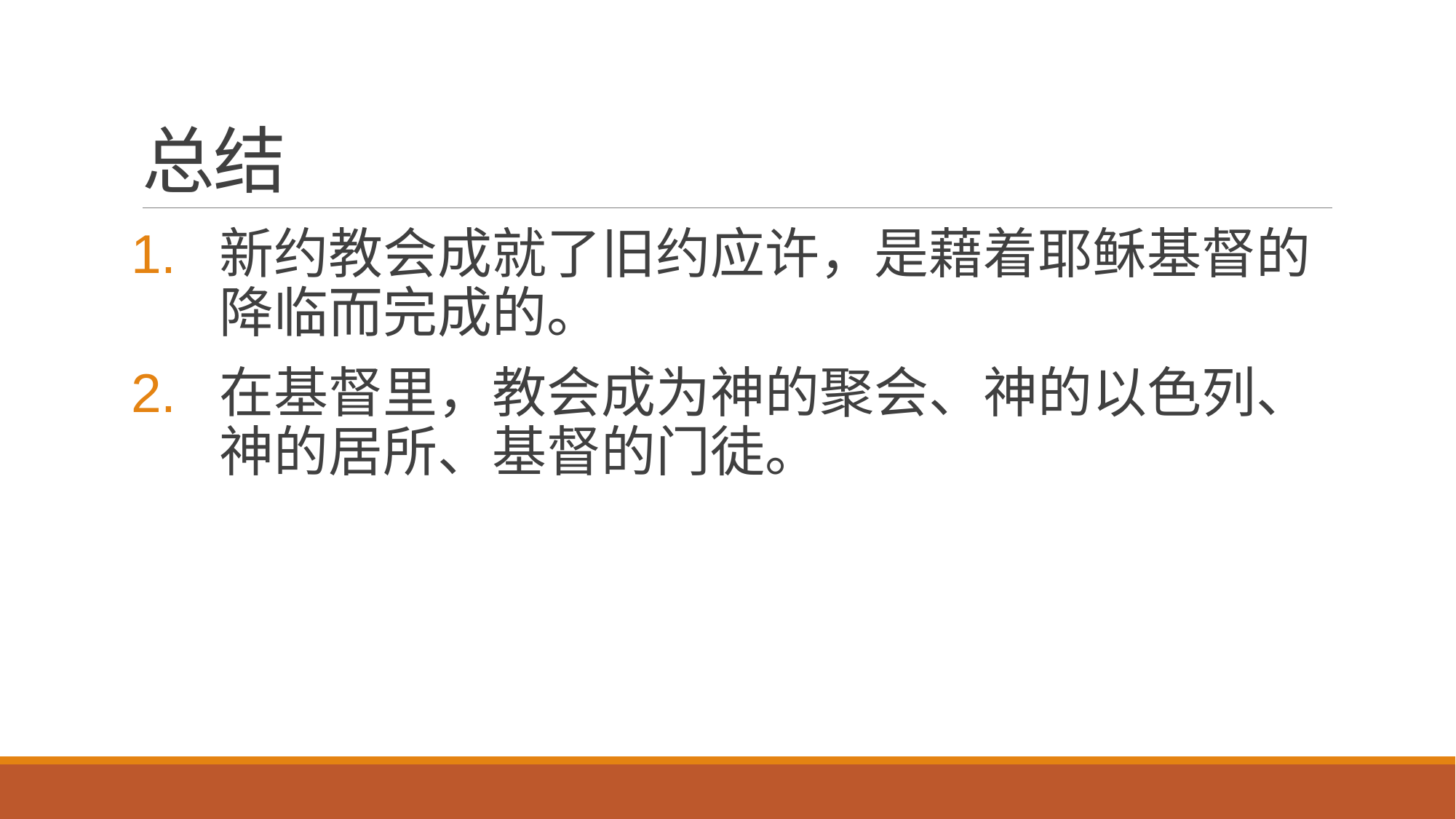

# 总结
新约教会成就了旧约应许，是藉着耶稣基督的降临而完成的。
在基督里，教会成为神的聚会、神的以色列、神的居所、基督的门徒。